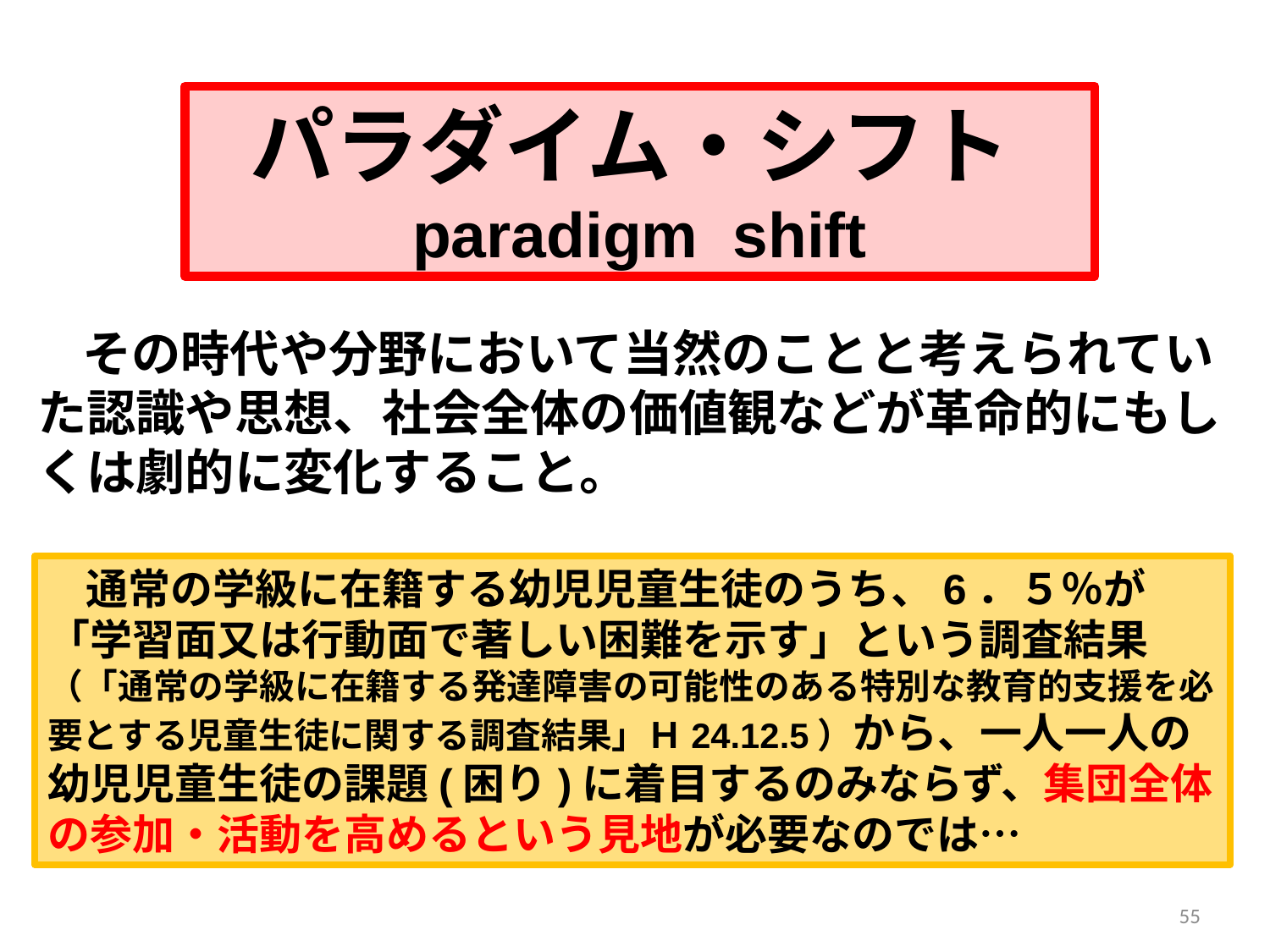

パラダイム・シフト  paradigm  shift
   その時代や分野において当然のことと考えられていた認識や思想、社会全体の価値観などが革命的にもしくは劇的に変化すること。
   通常の学級に在籍する幼児児童生徒のうち、6．５％が「学習面又は行動面で著しい困難を示す」という調査結果（「通常の学級に在籍する発達障害の可能性のある特別な教育的支援を必要とする児童生徒に関する調査結果」Ｈ24.12.5）から、一人一人の幼児児童生徒の課題(困り)に着目するのみならず、集団全体の参加・活動を高めるという見地が必要なのでは…
55